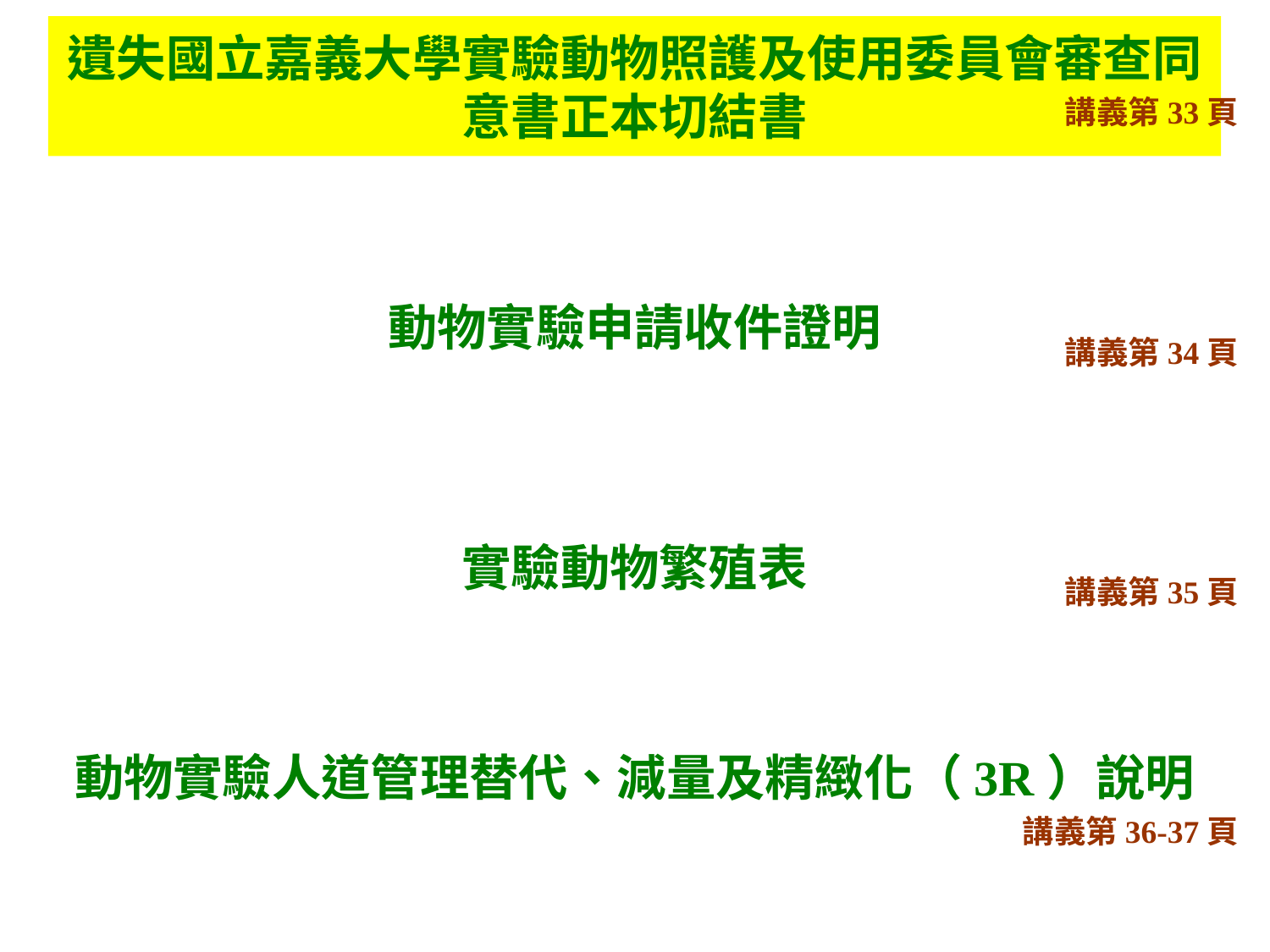

遺失國立嘉義大學實驗動物照護及使用委員會審查同意書正本切結書
講義第33頁
動物實驗申請收件證明
講義第34頁
實驗動物繁殖表
講義第35頁
動物實驗人道管理替代、減量及精緻化（3R）說明
講義第36-37頁